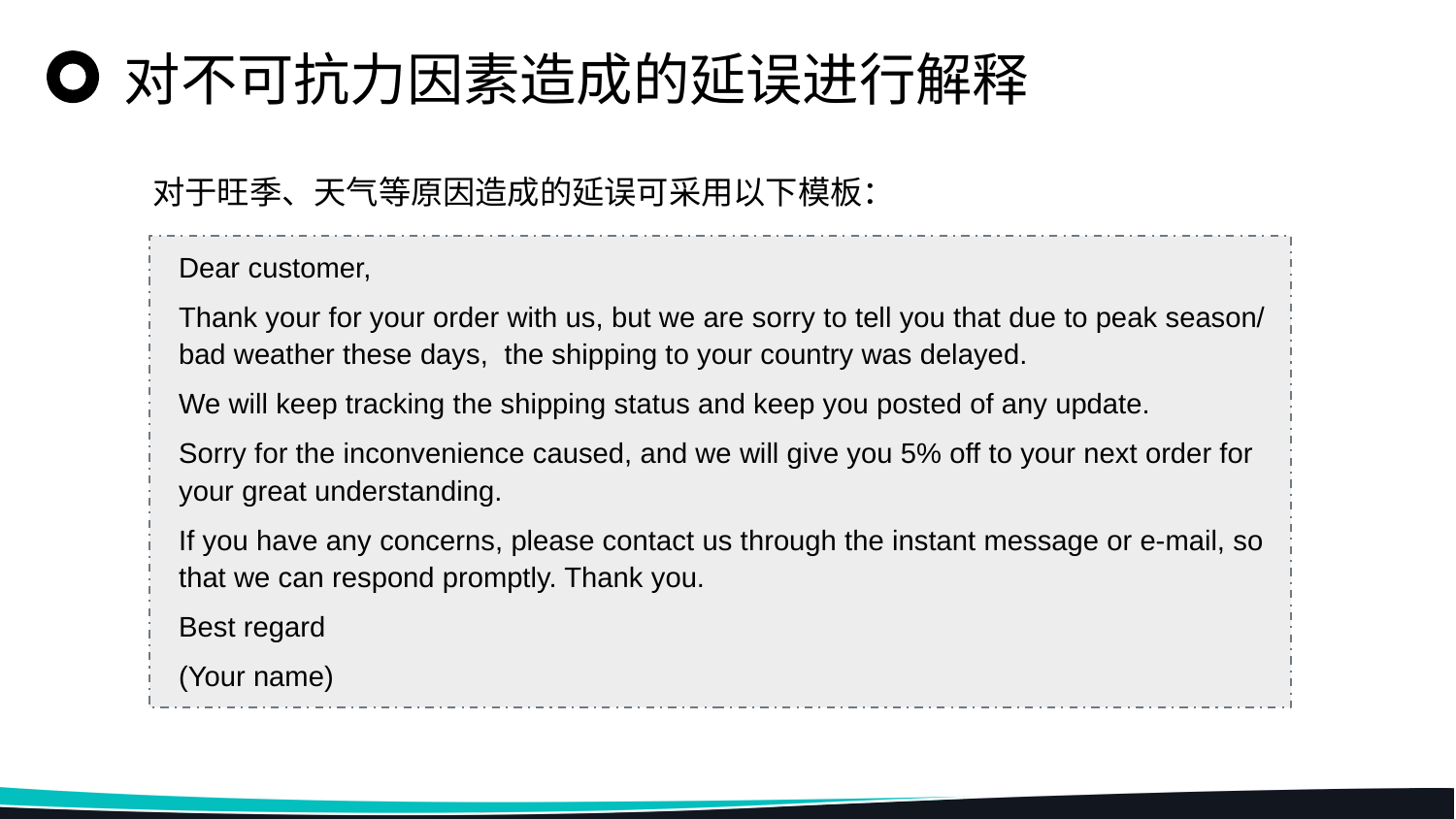

对不可抗力因素造成的延误进行解释
对于旺季、天气等原因造成的延误可采用以下模板：

Dear customer,
Thank your for your order with us, but we are sorry to tell you that due to peak season/ bad weather these days,  the shipping to your country was delayed.
We will keep tracking the shipping status and keep you posted of any update.
Sorry for the inconvenience caused, and we will give you 5% off to your next order for your great understanding.
If you have any concerns, please contact us through the instant message or e-mail, so that we can respond promptly. Thank you.
Best regard
(Your name)